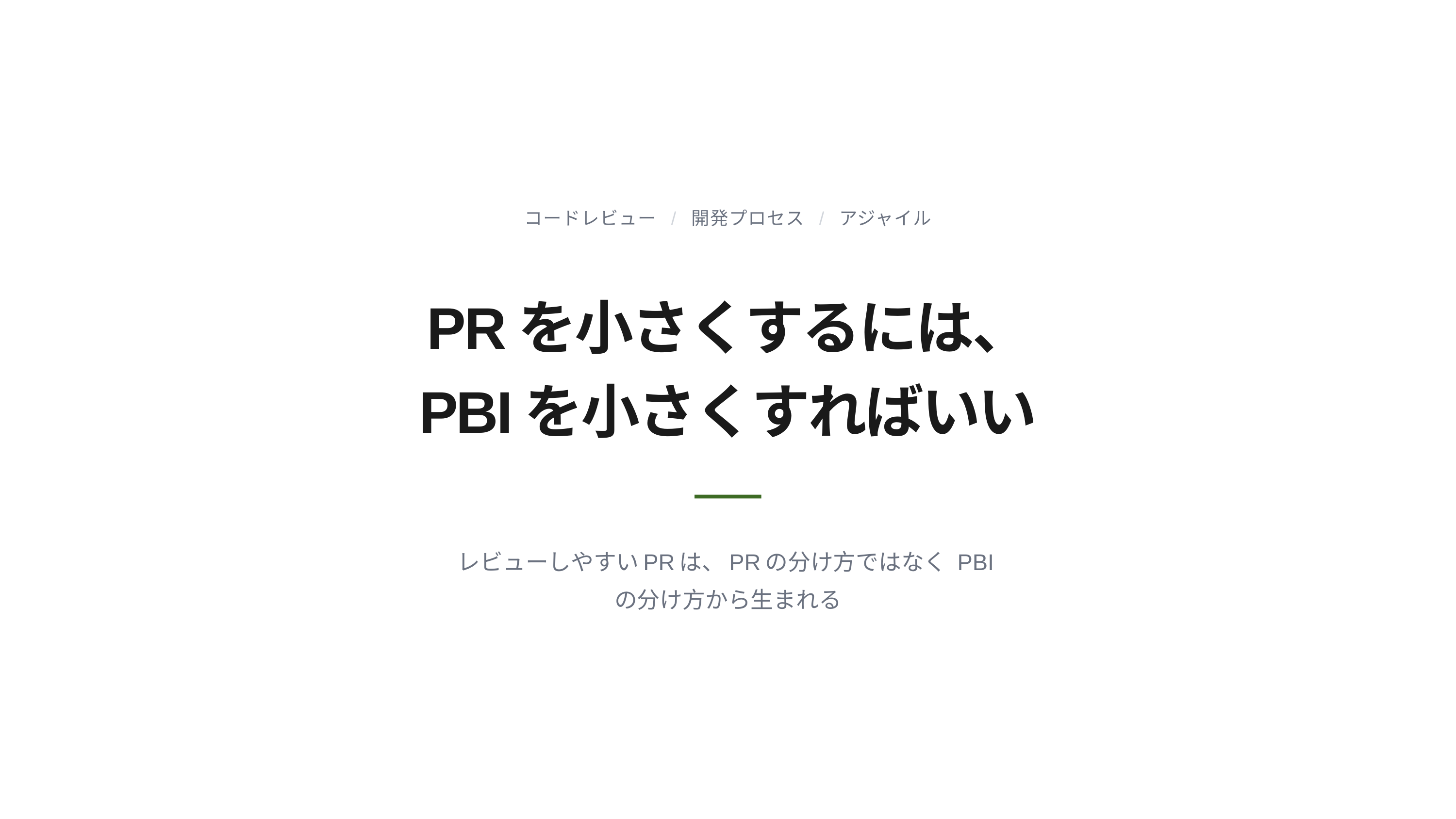

コードレビュー
/
開発プロセス
/
アジャイル
PRを小さくするには、 PBIを小さくすればいい

レビューしやすいPRは、PRの分け方ではなく PBIの分け方から生まれる